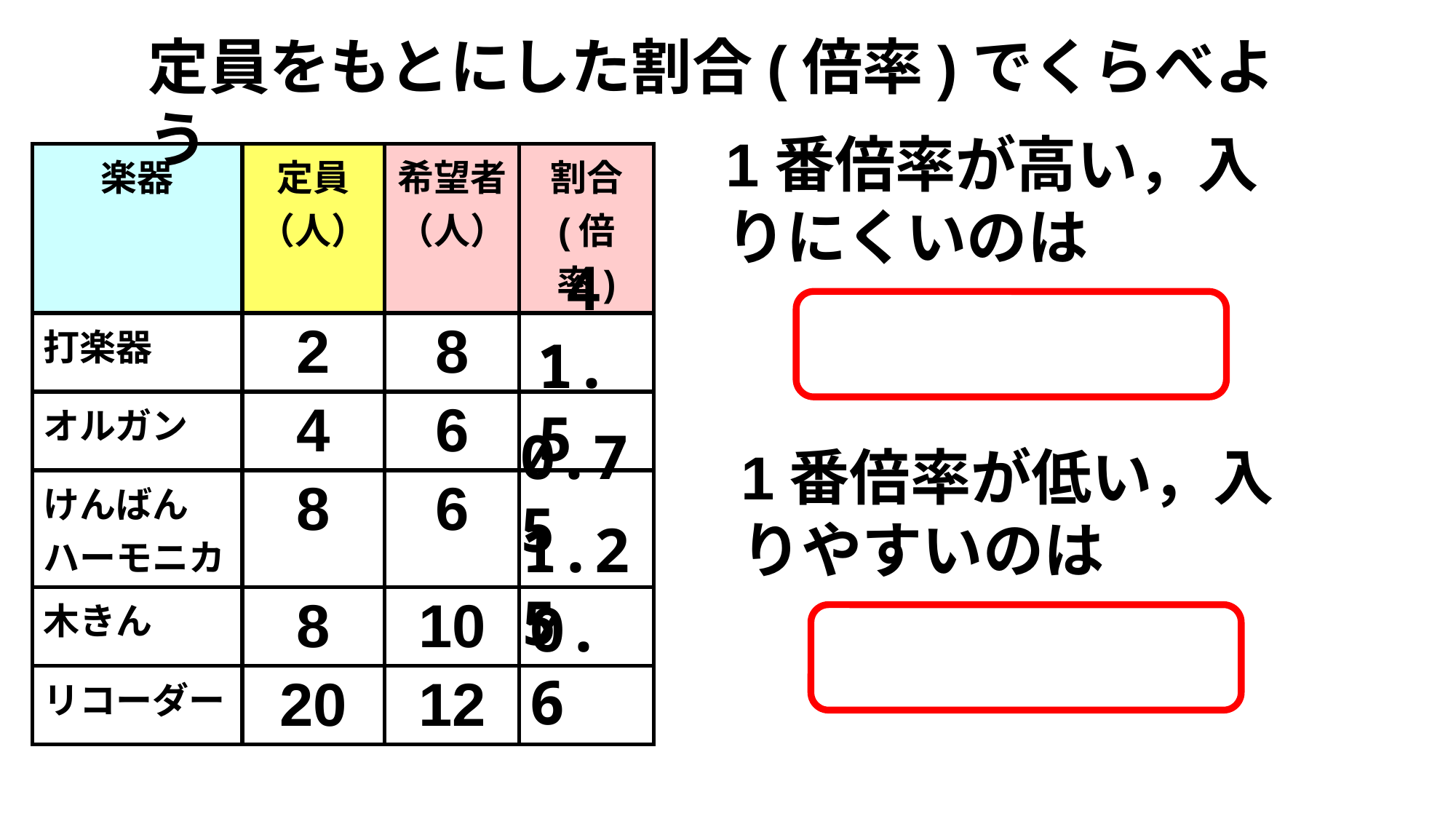

定員をもとにした割合(倍率)でくらべよう
1番倍率が高い，入りにくいのは
| 楽器 | 定員（人） | 希望者（人） | 割合 (倍率) |
| --- | --- | --- | --- |
| 打楽器 | 2 | 8 |  |
| オルガン | 4 | 6 |  |
| けんばん ハーモニカ | 8 | 6 |  |
| 木きん | 8 | 10 |  |
| リコーダー | 20 | 12 |  |
4

1.5
0.75
1番倍率が低い，入りやすいのは
1.25
0.6